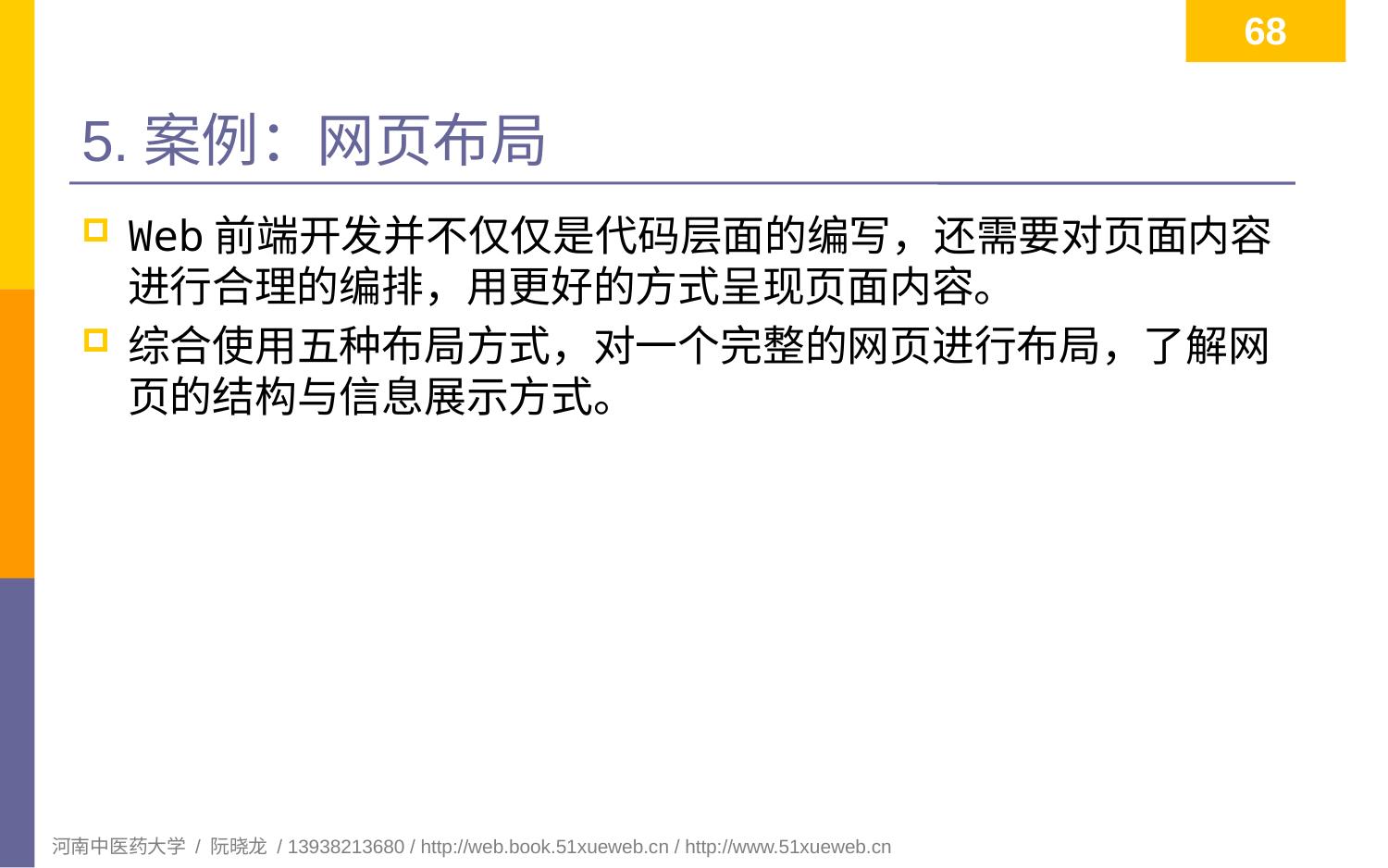

68
# 5.案例：网页布局

Web前端开发并不仅仅是代码层面的编写，还需要对页面内容进行合理的编排，用更好的方式呈现页面内容。
综合使用五种布局方式，对一个完整的网页进行布局，了解网页的结构与信息展示方式。